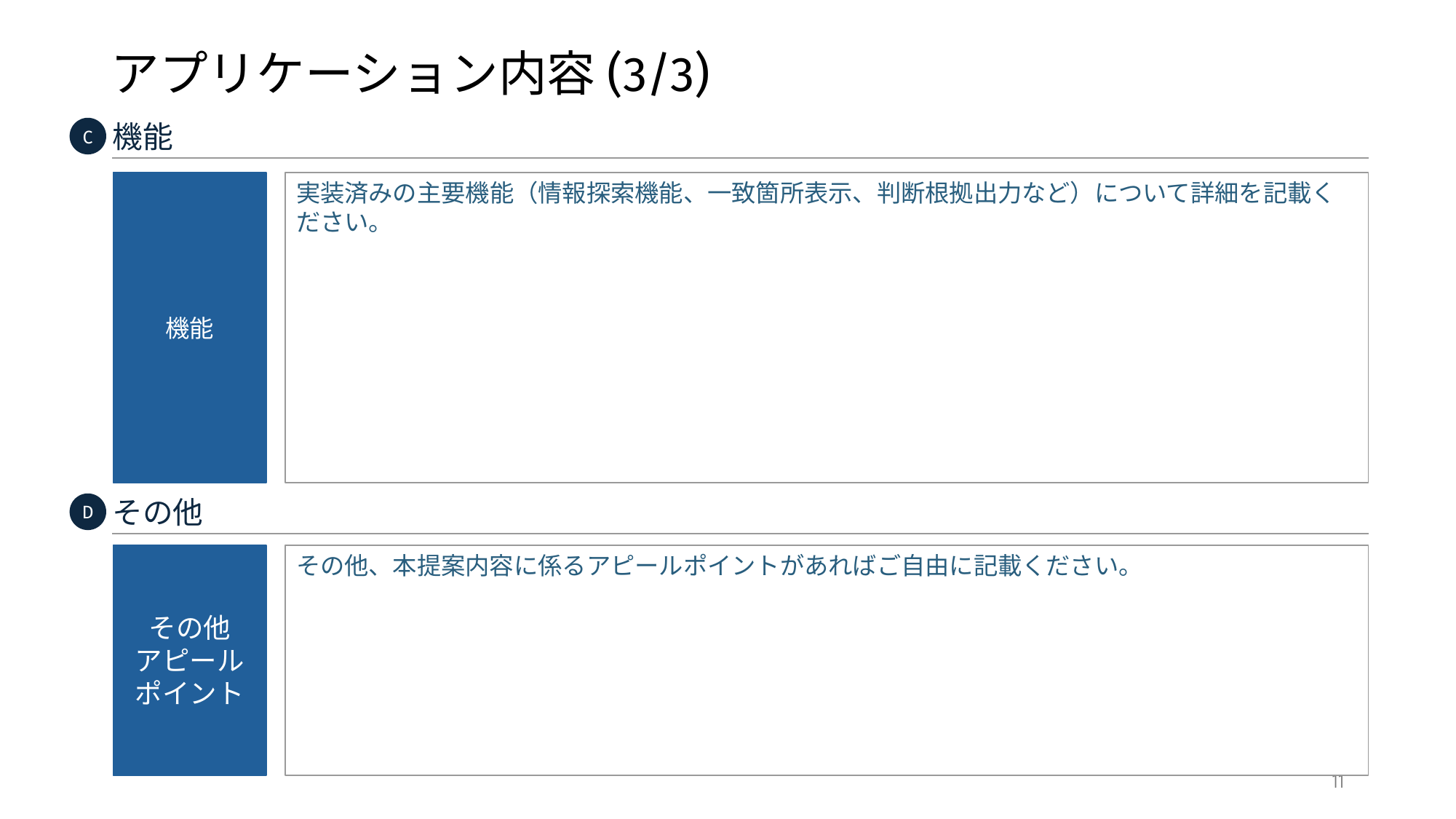

# アプリケーション内容(3/3)
機能
C
機能
実装済みの主要機能（情報探索機能、一致箇所表示、判断根拠出力など）について詳細を記載ください。
その他
D
その他
アピール
ポイント
その他、本提案内容に係るアピールポイントがあればご自由に記載ください。